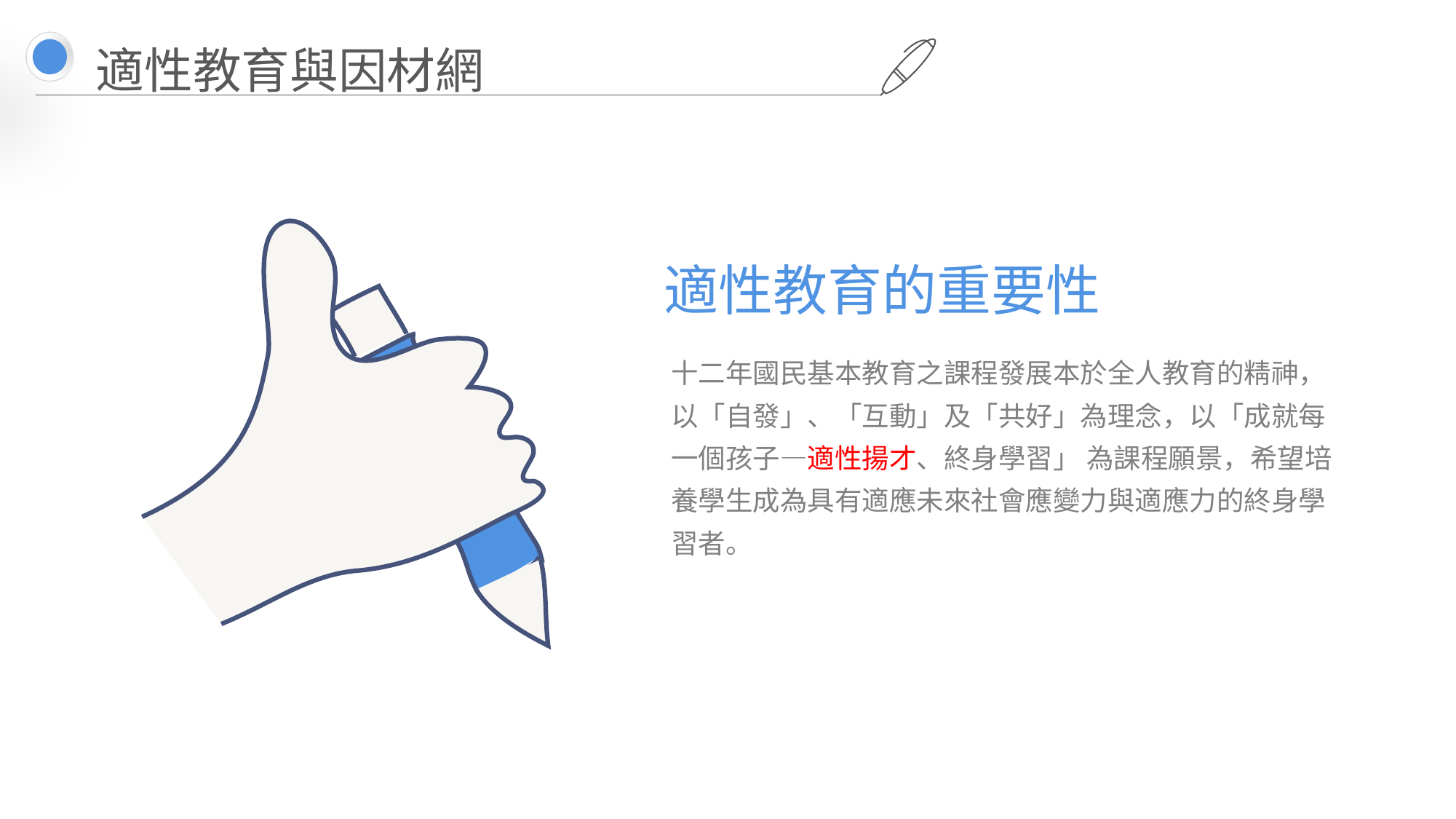

適性教育與因材網

適性教育的重要性
十二年國民基本教育之課程發展本於全人教育的精神，以「自發」、「互動」及「共好」為理念，以「成就每一個孩子—適性揚才、終身學習」 為課程願景，希望培養學生成為具有適應未來社會應變力與適應力的終身學習者。